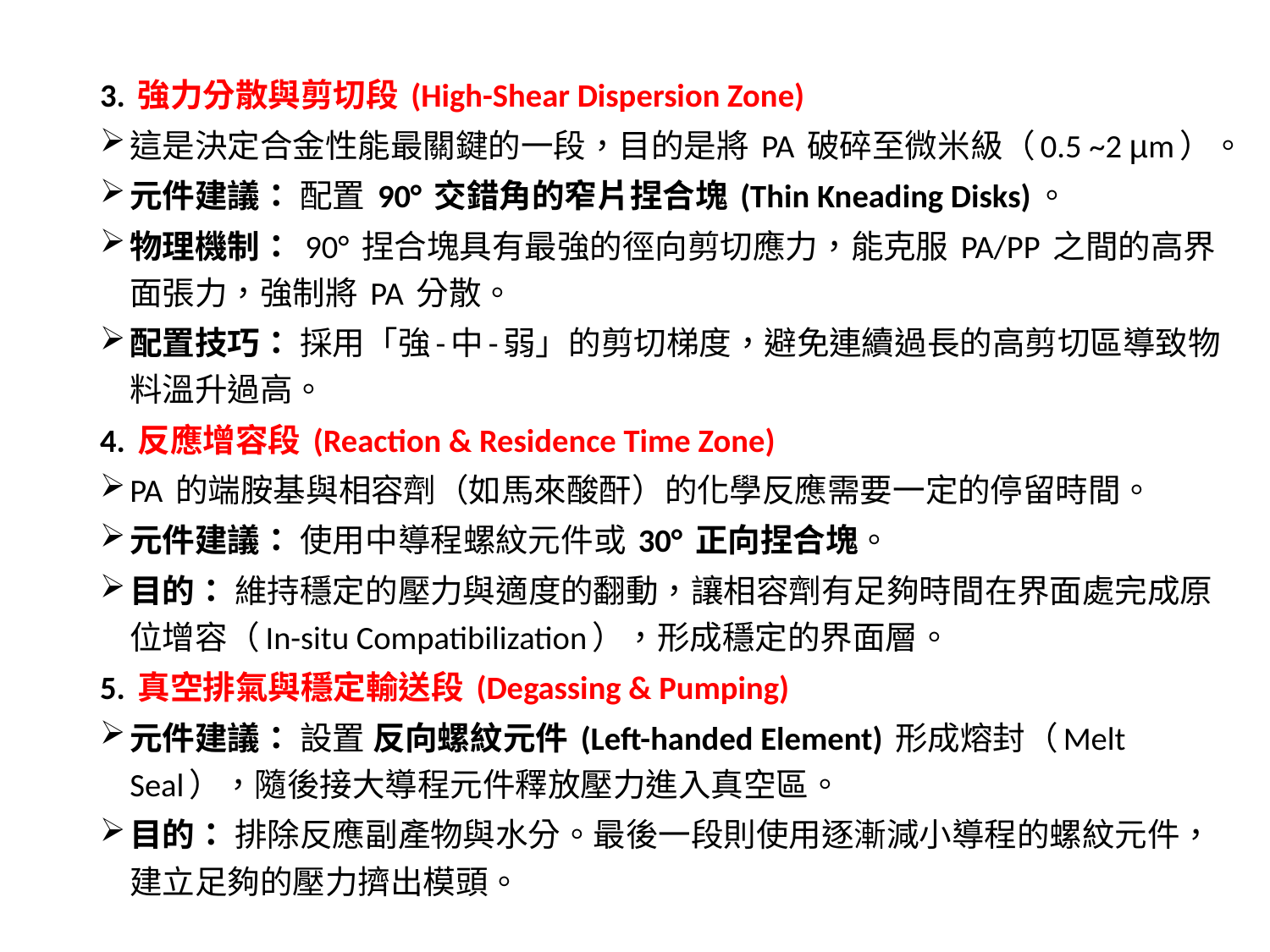

3. 強力分散與剪切段 (High-Shear Dispersion Zone)
這是決定合金性能最關鍵的一段，目的是將 PA 破碎至微米級（0.5 ~2 µm）。
元件建議： 配置 90° 交錯角的窄片捏合塊 (Thin Kneading Disks)。
物理機制： 90° 捏合塊具有最強的徑向剪切應力，能克服 PA/PP 之間的高界面張力，強制將 PA 分散。
配置技巧： 採用「強-中-弱」的剪切梯度，避免連續過長的高剪切區導致物料溫升過高。
4. 反應增容段 (Reaction & Residence Time Zone)
PA 的端胺基與相容劑（如馬來酸酐）的化學反應需要一定的停留時間。
元件建議： 使用中導程螺紋元件或 30° 正向捏合塊。
目的： 維持穩定的壓力與適度的翻動，讓相容劑有足夠時間在界面處完成原位增容（In-situ Compatibilization），形成穩定的界面層。
5. 真空排氣與穩定輸送段 (Degassing & Pumping)
元件建議： 設置 反向螺紋元件 (Left-handed Element) 形成熔封（Melt Seal），隨後接大導程元件釋放壓力進入真空區。
目的： 排除反應副產物與水分。最後一段則使用逐漸減小導程的螺紋元件，建立足夠的壓力擠出模頭。